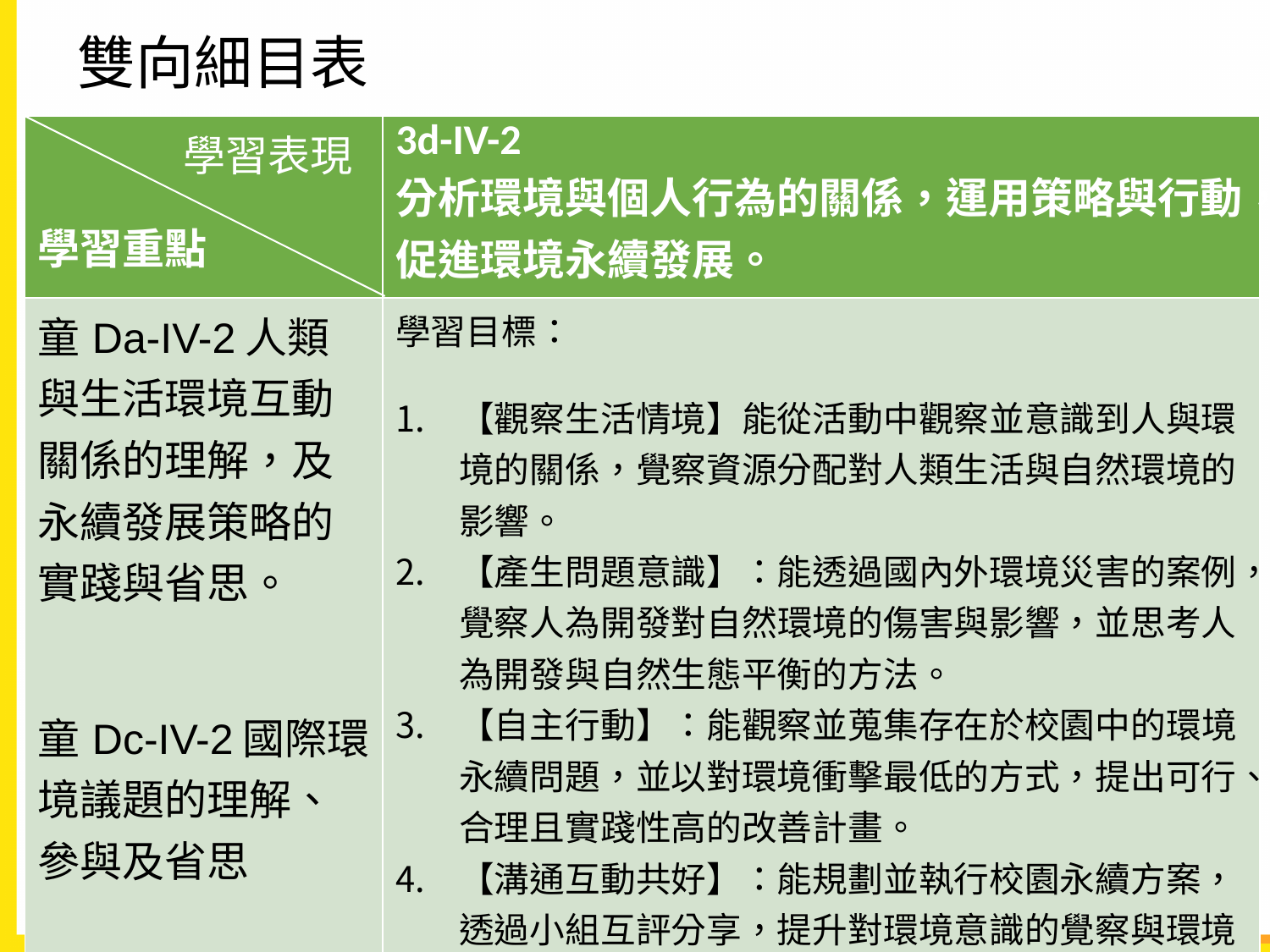

# 雙向細目表
| 學習表現 學習重點 | 3d-IV-2 分析環境與個人行為的關係，運用策略與行動，促進環境永續發展。 |
| --- | --- |
| 童Da-IV-2人類與生活環境互動關係的理解，及永續發展策略的實踐與省思。 童Dc-IV-2國際環境議題的理解、參與及省思 | 學習目標： 【觀察生活情境】能從活動中觀察並意識到人與環境的關係，覺察資源分配對人類生活與自然環境的影響。 【產生問題意識】：能透過國內外環境災害的案例，覺察人為開發對自然環境的傷害與影響，並思考人為開發與自然生態平衡的方法。 【自主行動】：能觀察並蒐集存在於校園中的環境永續問題，並以對環境衝擊最低的方式，提出可行、合理且實踐性高的改善計畫。 【溝通互動共好】：能規劃並執行校園永續方案，透過小組互評分享，提升對環境意識的覺察與環境行動的落實。 |